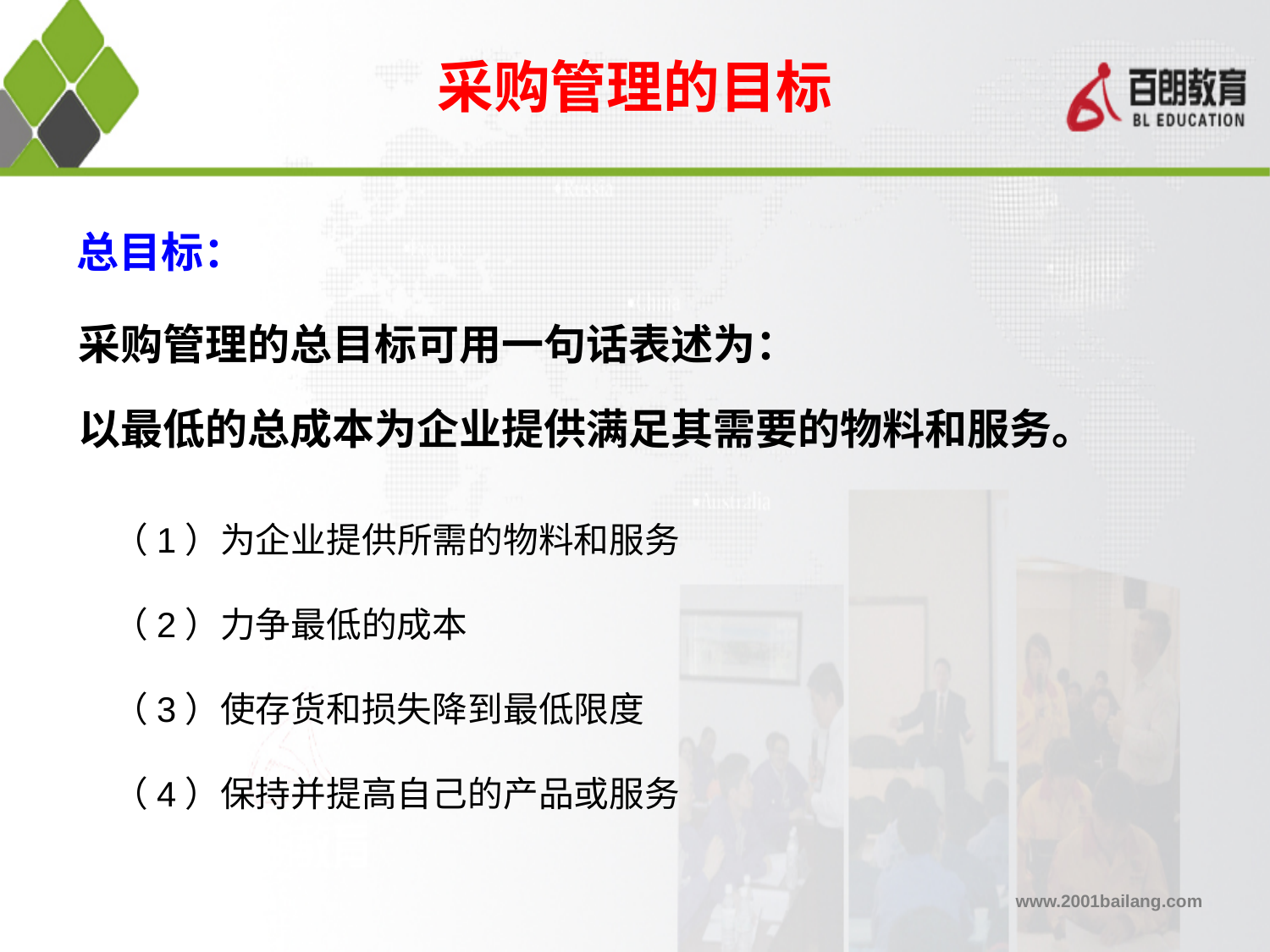

# 采购管理的目标
总目标：
采购管理的总目标可用一句话表述为：
以最低的总成本为企业提供满足其需要的物料和服务。
    （1）为企业提供所需的物料和服务
    （2）力争最低的成本
    （3）使存货和损失降到最低限度
    （4）保持并提高自己的产品或服务